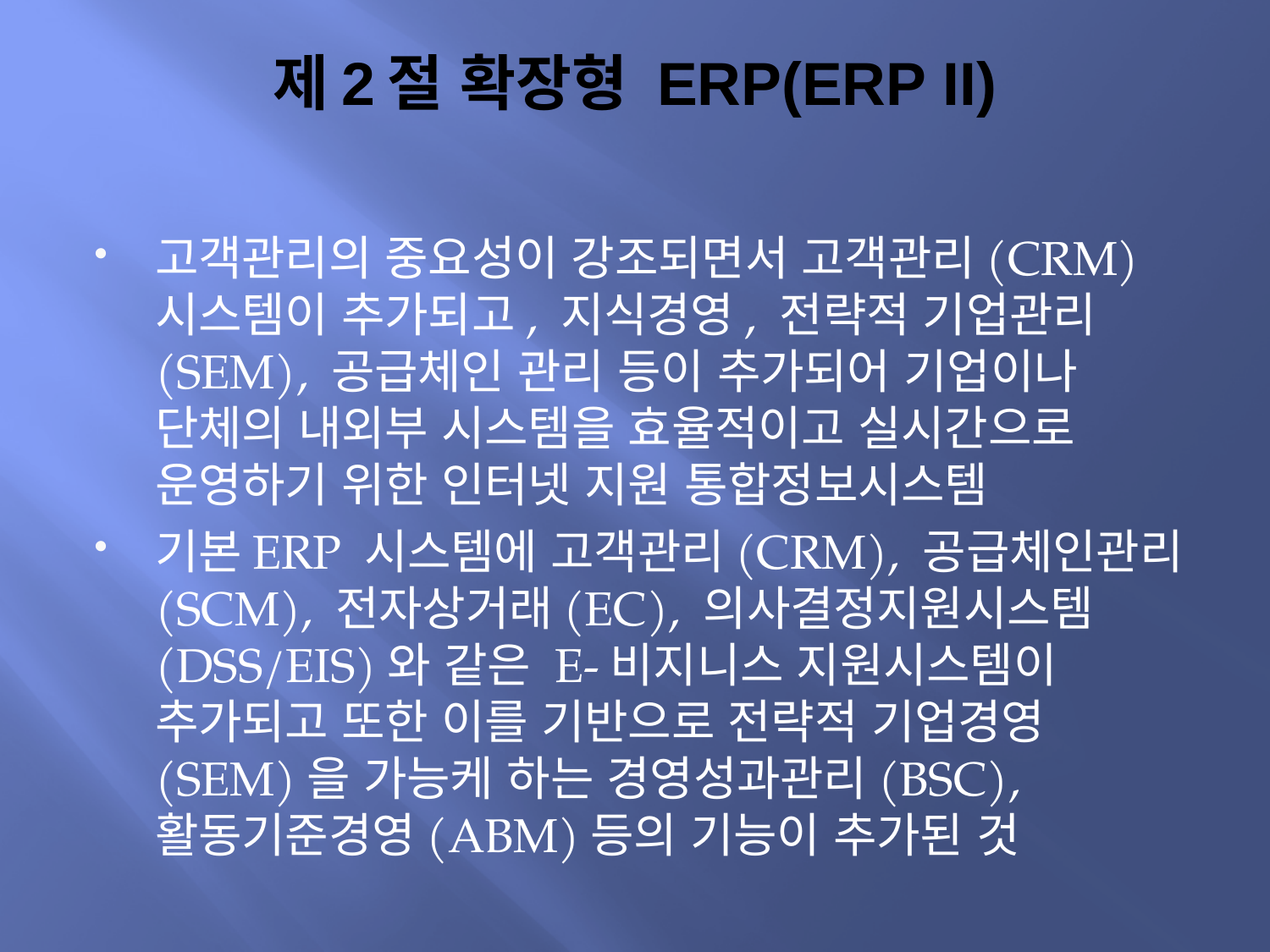

# 제2절 확장형 ERP(ERP II)
고객관리의 중요성이 강조되면서 고객관리(CRM) 시스템이 추가되고, 지식경영, 전략적 기업관리(SEM), 공급체인 관리 등이 추가되어 기업이나 단체의 내외부 시스템을 효율적이고 실시간으로 운영하기 위한 인터넷 지원 통합정보시스템
기본ERP 시스템에 고객관리(CRM), 공급체인관리(SCM), 전자상거래(EC), 의사결정지원시스템(DSS/EIS)와 같은 E-비지니스 지원시스템이 추가되고 또한 이를 기반으로 전략적 기업경영(SEM)을 가능케 하는 경영성과관리(BSC), 활동기준경영(ABM)등의 기능이 추가된 것